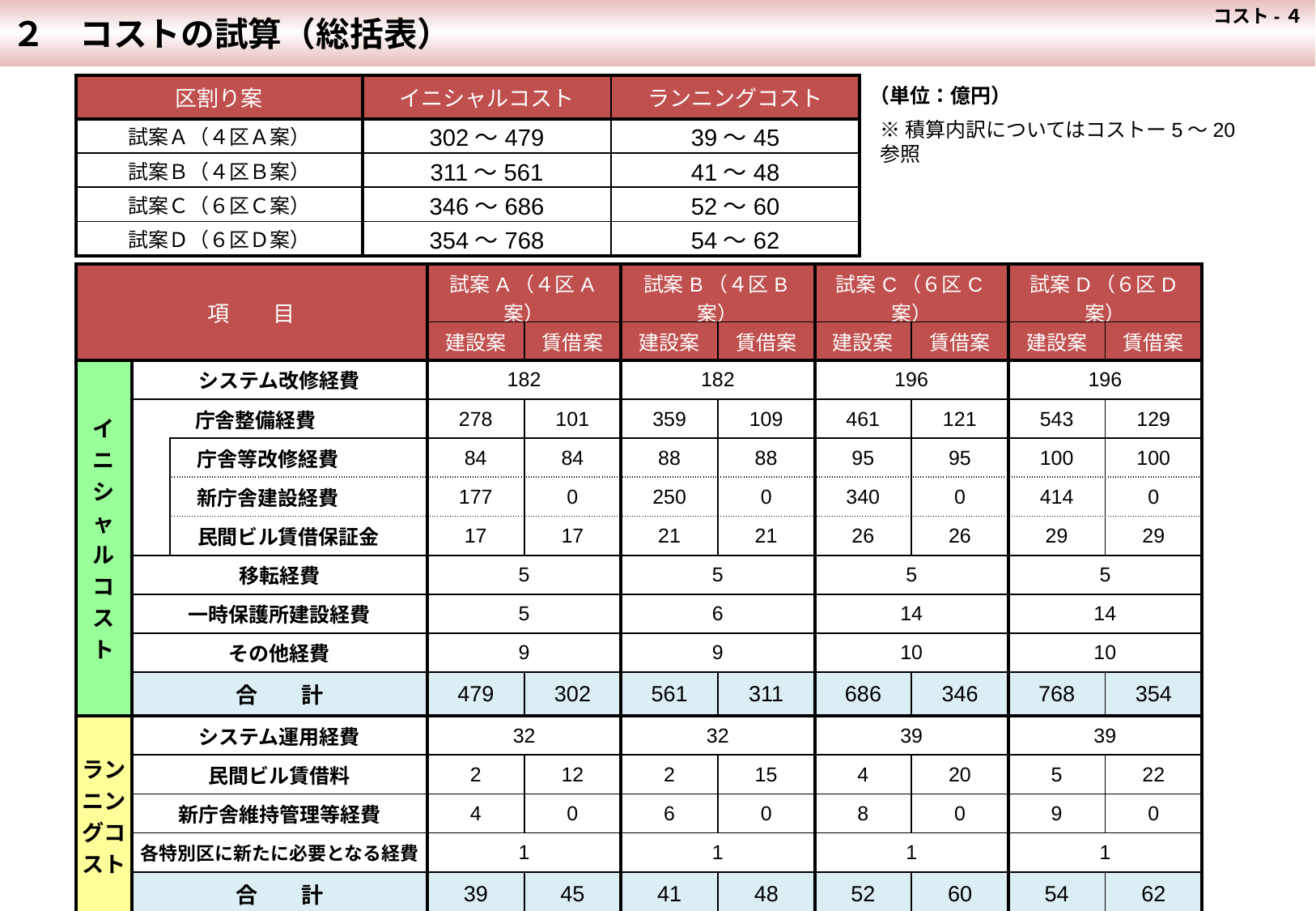

コスト-４
２　コストの試算（総括表）
| 区割り案 | イニシャルコスト | ランニングコスト |
| --- | --- | --- |
| 試案Ａ（４区Ａ案） | 302～479 | 39～45 |
| 試案Ｂ（４区Ｂ案） | 311～561 | 41～48 |
| 試案Ｃ（６区Ｃ案） | 346～686 | 52～60 |
| 試案Ｄ（６区Ｄ案） | 354～768 | 54～62 |
（単位：億円）
※積算内訳についてはコストー5～20参照
| 項　　目 |  |  | 試案A（４区A案） |  | 試案B（４区B案） |  | 試案C（６区C案） |  | 試案D（６区D案） |  |
| --- | --- | --- | --- | --- | --- | --- | --- | --- | --- | --- |
|  |  |  | 建設案 | 賃借案 | 建設案 | 賃借案 | 建設案 | 賃借案 | 建設案 | 賃借案 |
| イニシャルコスト | システム改修経費 |  | 182 |  | 182 |  | 196 |  | 196 |  |
|  | 庁舎整備経費 |  | 278 | 101 | 359 | 109 | 461 | 121 | 543 | 129 |
|  |  | 庁舎等改修経費 | 84 | 84 | 88 | 88 | 95 | 95 | 100 | 100 |
|  |  | 新庁舎建設経費 | 177 | 0 | 250 | 0 | 340 | 0 | 414 | 0 |
|  |  | 民間ビル賃借保証金 | 17 | 17 | 21 | 21 | 26 | 26 | 29 | 29 |
|  | 移転経費 |  | 5 |  | 5 |  | 5 |  | 5 |  |
|  | 一時保護所建設経費 |  | 5 |  | 6 |  | 14 |  | 14 |  |
|  | その他経費 |  | 9 |  | 9 |  | 10 |  | 10 |  |
|  | 合　　計 |  | 479 | 302 | 561 | 311 | 686 | 346 | 768 | 354 |
| ランニングコスト | システム運用経費 |  | 32 |  | 32 |  | 39 |  | 39 |  |
|  | 民間ビル賃借料 |  | 2 | 12 | 2 | 15 | 4 | 20 | 5 | 22 |
|  | 新庁舎維持管理等経費 |  | 4 | 0 | 6 | 0 | 8 | 0 | 9 | 0 |
|  | 各特別区に新たに必要となる経費 |  | 1 |  | 1 |  | 1 |  | 1 |  |
|  | 合　　計 |  | 39 | 45 | 41 | 48 | 52 | 60 | 54 | 62 |